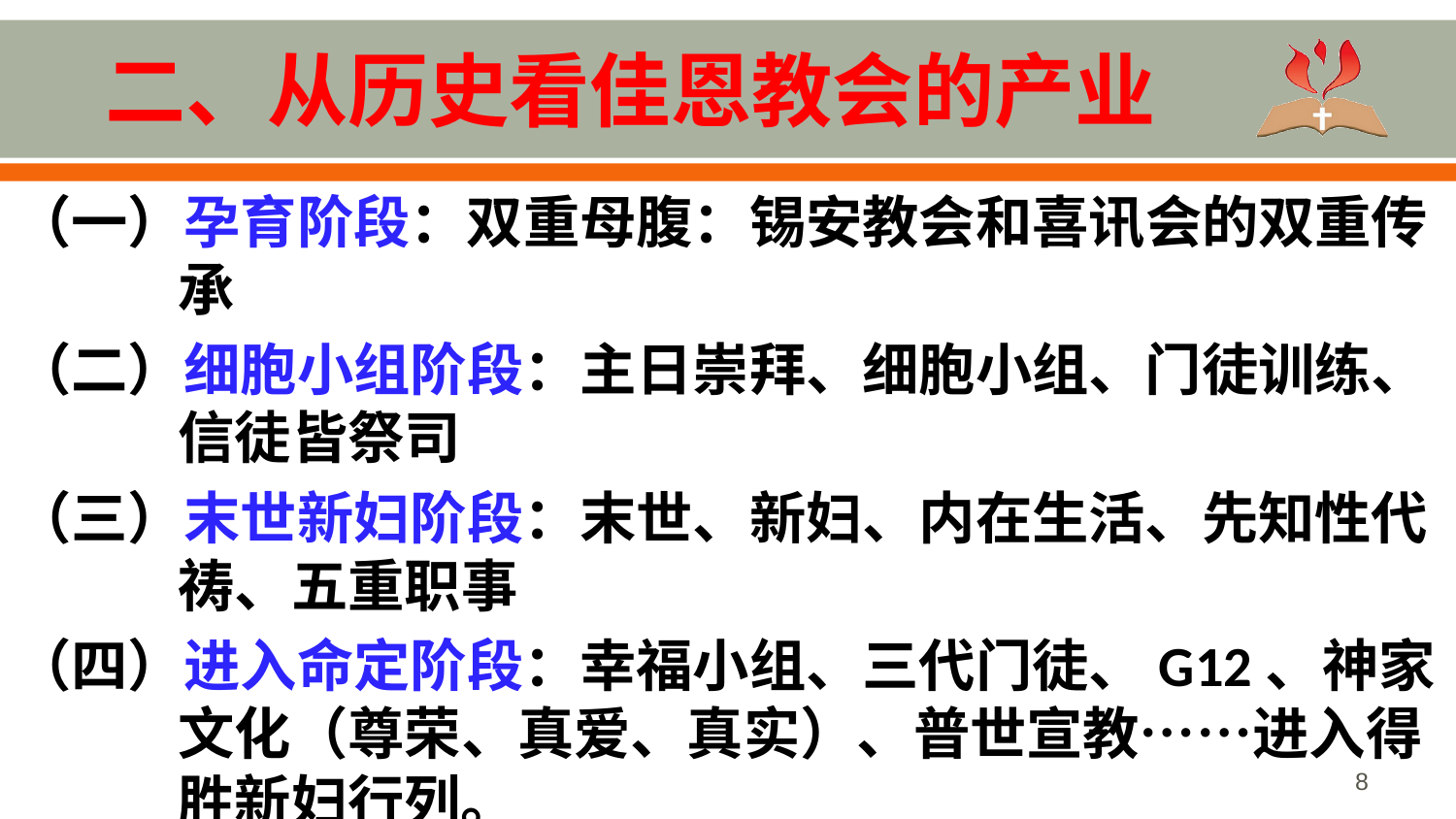

# 二、从历史看佳恩教会的产业
（一）孕育阶段：双重母腹：锡安教会和喜讯会的双重传承
（二）细胞小组阶段：主日崇拜、细胞小组、门徒训练、信徒皆祭司
（三）末世新妇阶段：末世、新妇、内在生活、先知性代祷、五重职事
（四）进入命定阶段：幸福小组、三代门徒、G12、神家文化（尊荣、真爱、真实）、普世宣教……进入得胜新妇行列。

8